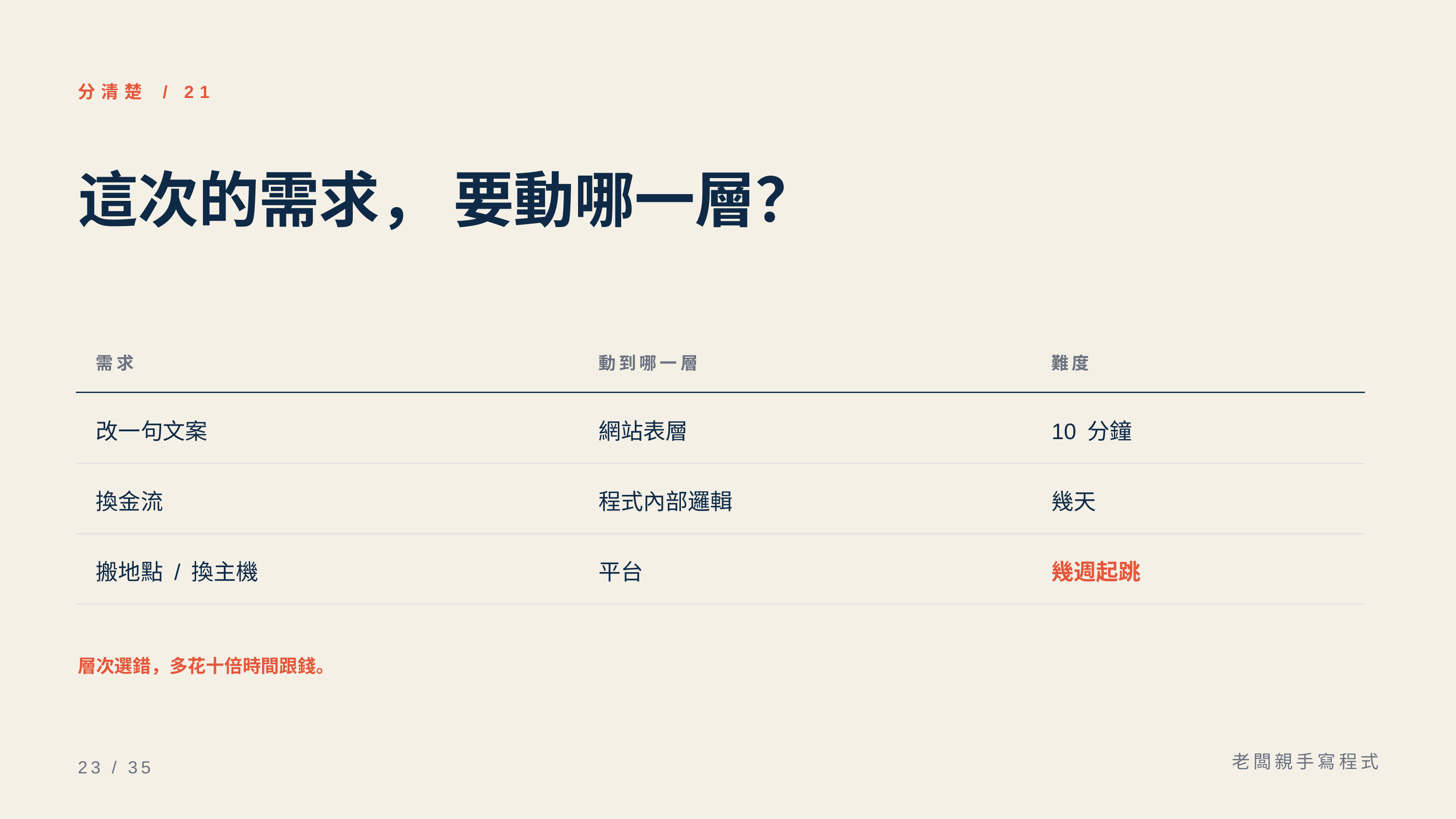

分清楚 / 21
這次的需求， 要動哪一層？
需求
動到哪一層
難度

改一句文案
網站表層
10 分鐘

換金流
程式內部邏輯
幾天

搬地點 / 換主機
平台
幾週起跳

層次選錯，多花十倍時間跟錢。
老闆親手寫程式
23 / 35